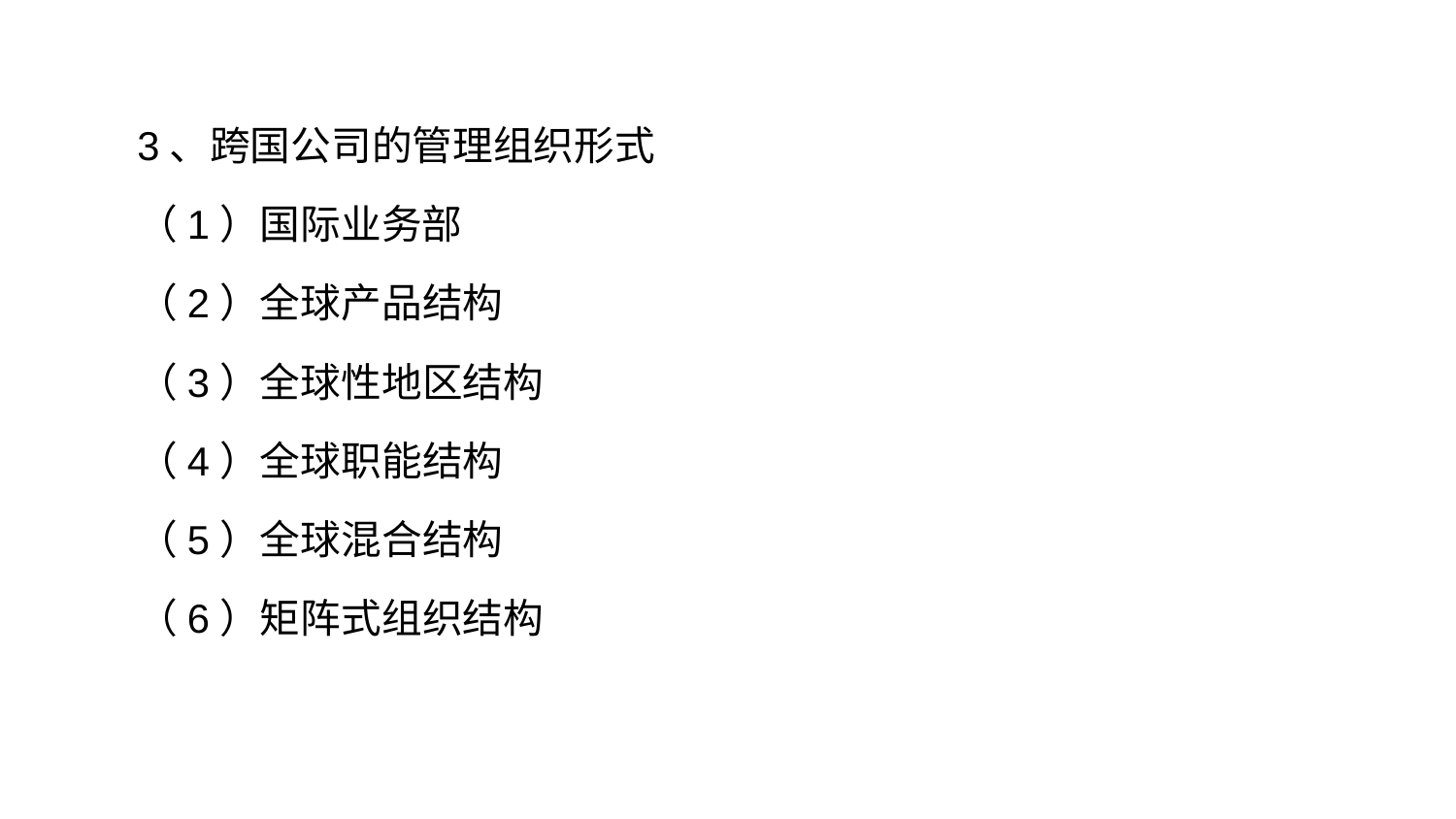

#
3、跨国公司的管理组织形式
（1）国际业务部
（2）全球产品结构
（3）全球性地区结构
（4）全球职能结构
（5）全球混合结构
（6）矩阵式组织结构